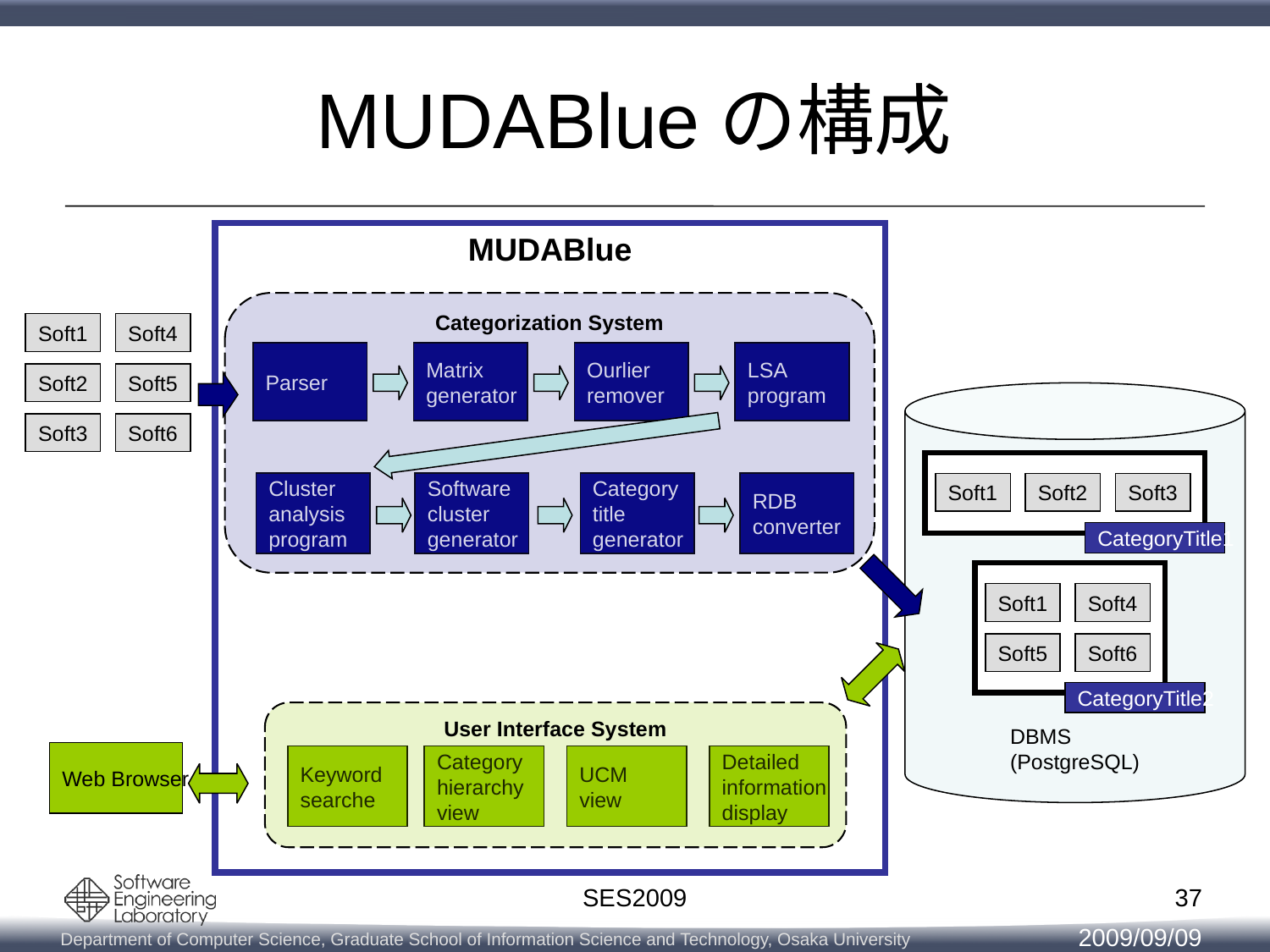

# MUDABlueの構成
MUDABlue
Categorization System
Soft1
Soft4
Parser
Matrix
generator
Ourlier
remover
LSA
program
Soft2
Soft5

DBMS
(PostgreSQL)
Soft3
Soft6

Soft1
Soft2
Soft3
Cluster
analysis
program
Software
cluster
generator
Category
title
generator
RDB
converter

CategoryTitle1

Soft1
Soft4
Soft5
Soft6

CategoryTitle2
User Interface System
Web Browser
Keyword
searche
Category
hierarchy
view
UCM
view
Detailed
information
display

37
SES2009
2009/09/09